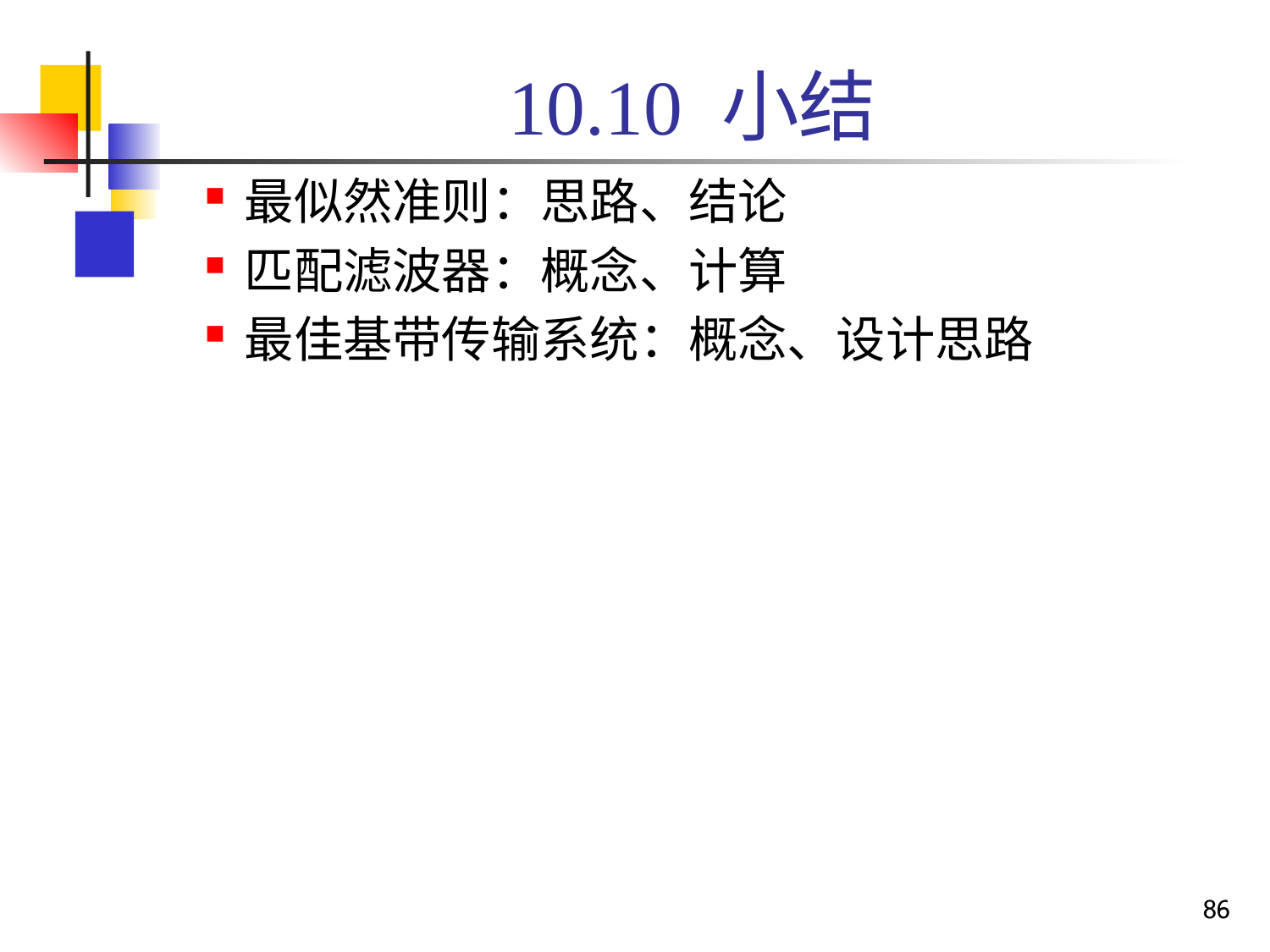

# 10.10 小结
最似然准则：思路、结论
匹配滤波器：概念、计算
最佳基带传输系统：概念、设计思路
86